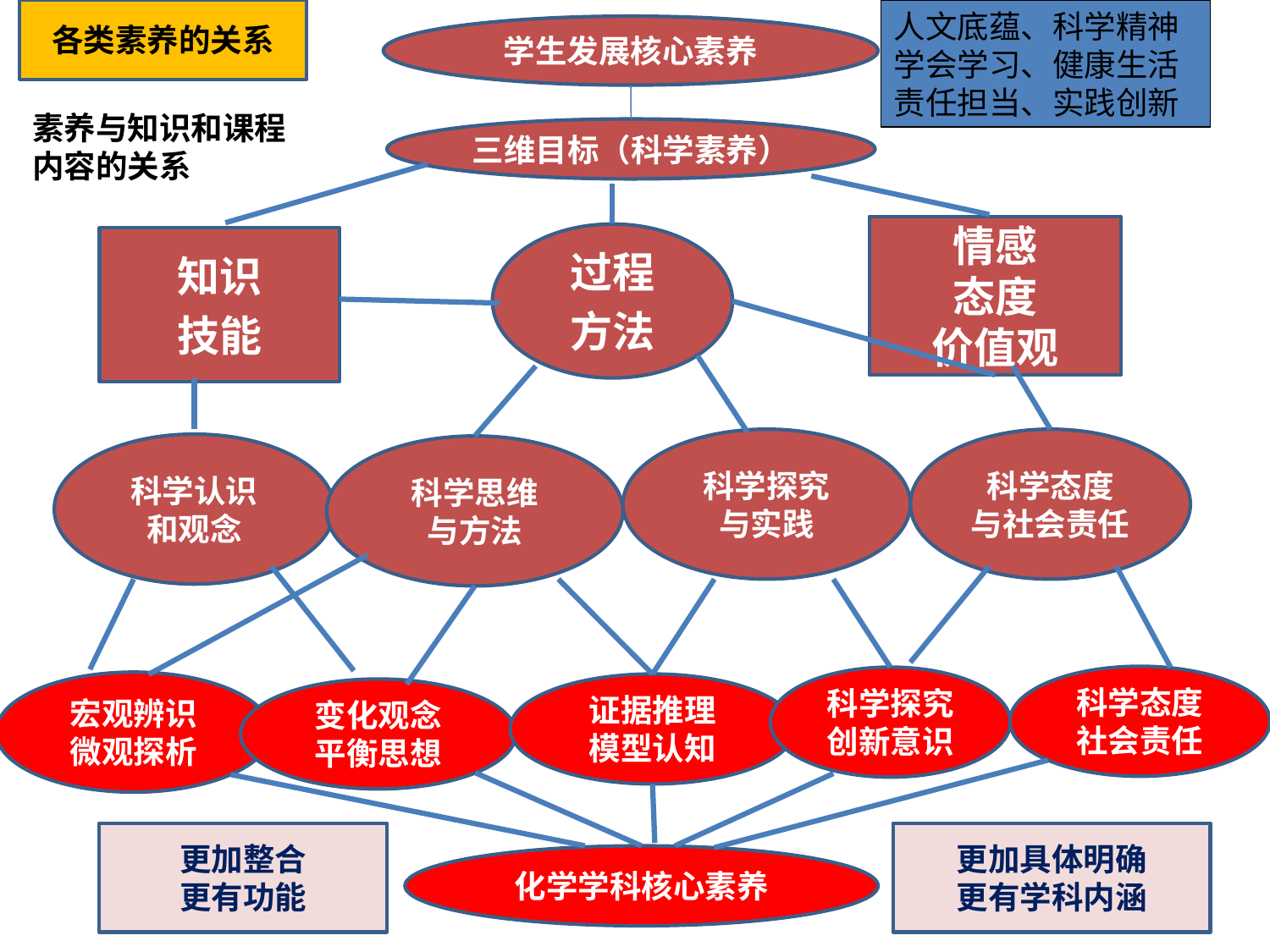

各类素养的关系
人文底蕴、科学精神
学会学习、健康生活
责任担当、实践创新
学生发展核心素养
素养与知识和课程内容的关系
三维目标（科学素养）
# 情感 态度 价值观
过程
方法
知识
技能
科学探究
与实践
科学态度
与社会责任
科学认识
和观念
科学思维
与方法
科学态度
社会责任
科学探究创新意识
宏观辨识
微观探析
证据推理
模型认知
变化观念
平衡思想
更加整合
更有功能

更加具体明确
更有学科内涵

化学学科核心素养